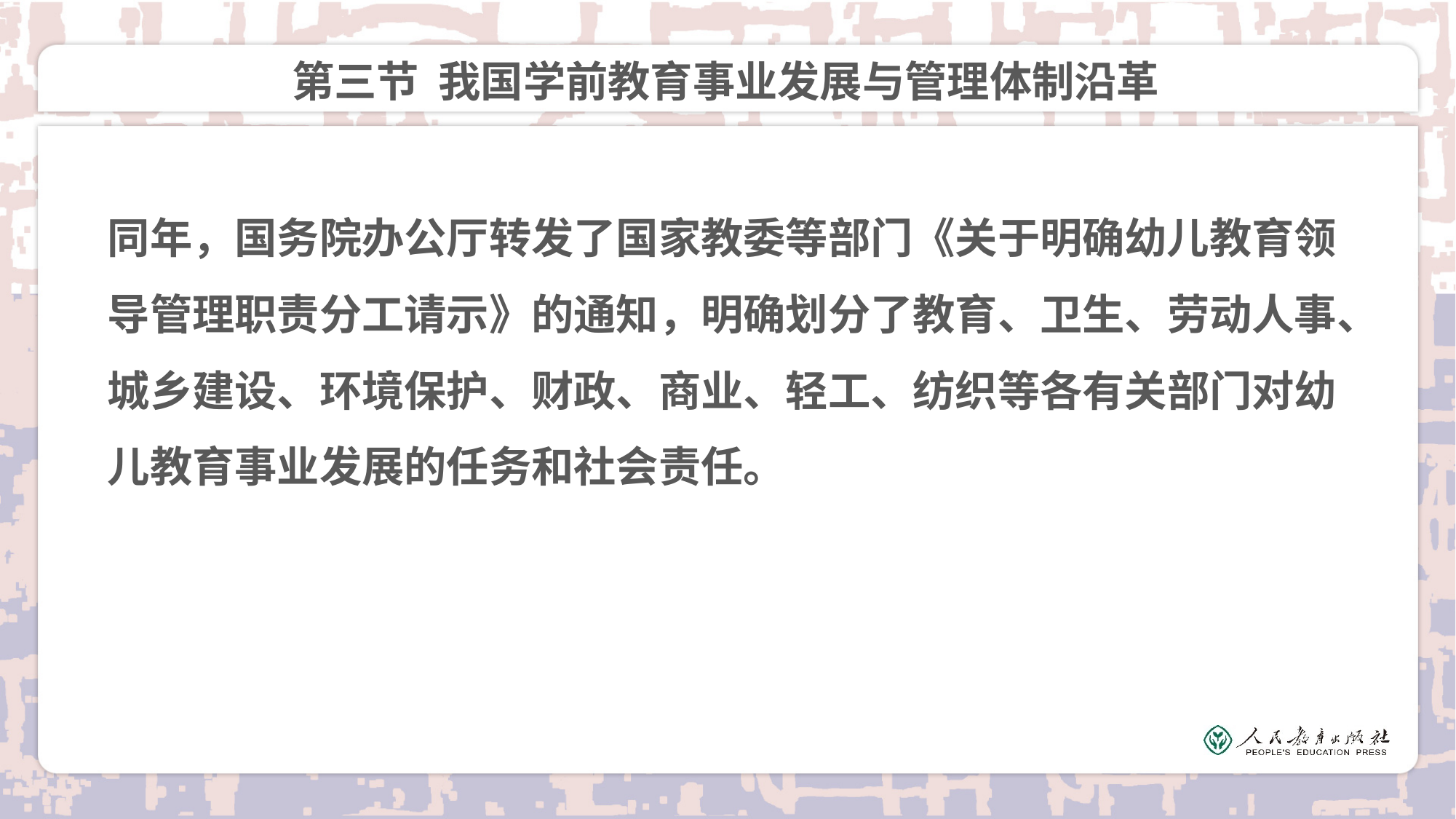

# 第三节  我国学前教育事业发展与管理体制沿革
同年，国务院办公厅转发了国家教委等部门《关于明确幼儿教育领导管理职责分工请示》的通知，明确划分了教育、卫生、劳动人事、城乡建设、环境保护、财政、商业、轻工、纺织等各有关部门对幼儿教育事业发展的任务和社会责任。